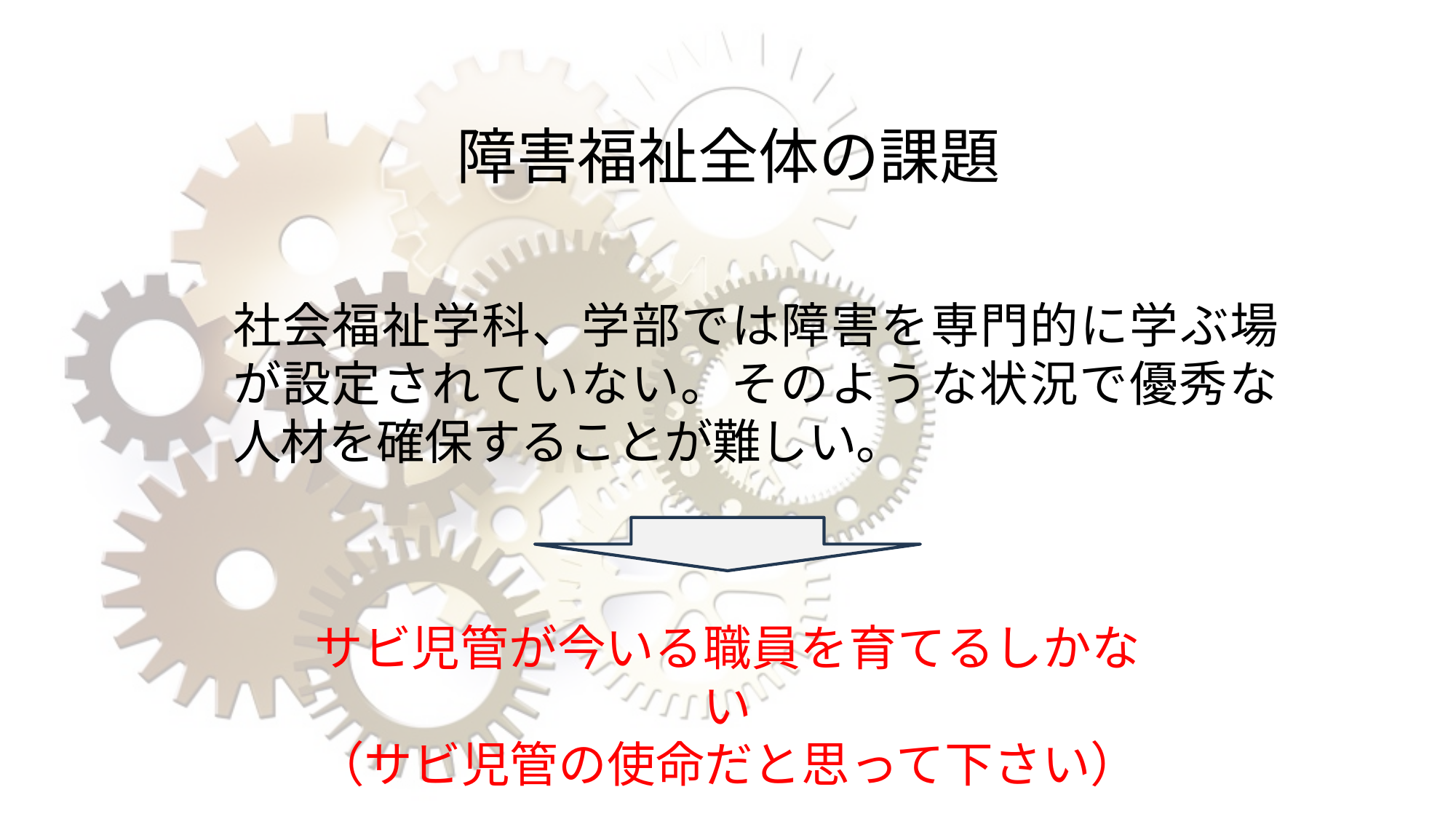

# 障害福祉全体の課題
社会福祉学科、学部では障害を専門的に学ぶ場が設定されていない。そのような状況で優秀な人材を確保することが難しい。

サビ児管が今いる職員を育てるしかない
（サビ児管の使命だと思って下さい）